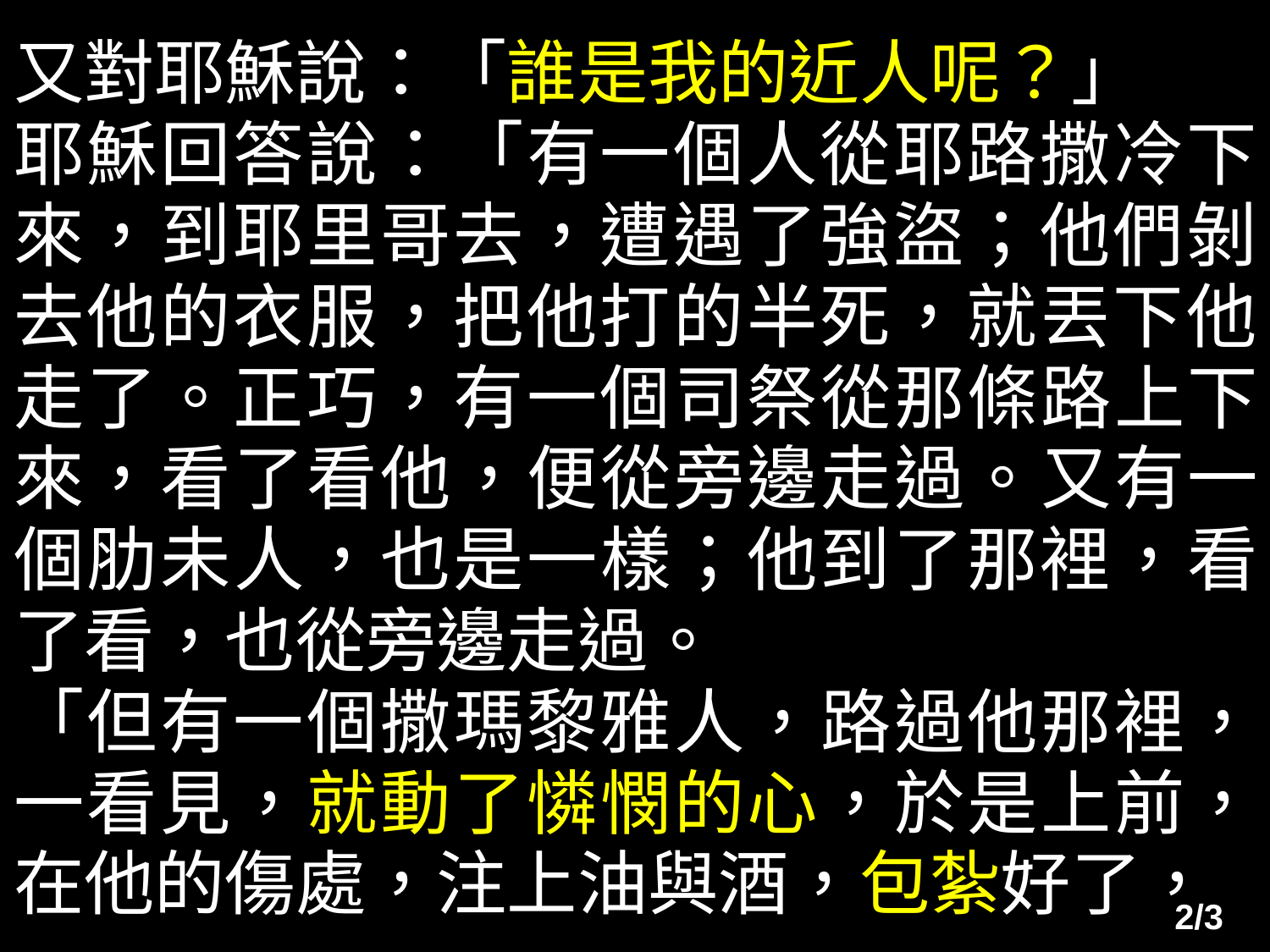

又對耶穌說：「誰是我的近人呢？」
耶穌回答說：「有一個人從耶路撒冷下來，到耶里哥去，遭遇了強盜；他們剝去他的衣服，把他打的半死，就丟下他走了。正巧，有一個司祭從那條路上下來，看了看他，便從旁邊走過。又有一個肋未人，也是一樣；他到了那裡，看了看，也從旁邊走過。
「但有一個撒瑪黎雅人，路過他那裡，一看見，就動了憐憫的心，於是上前，在他的傷處，注上油與酒，包紮好了，
   2/3